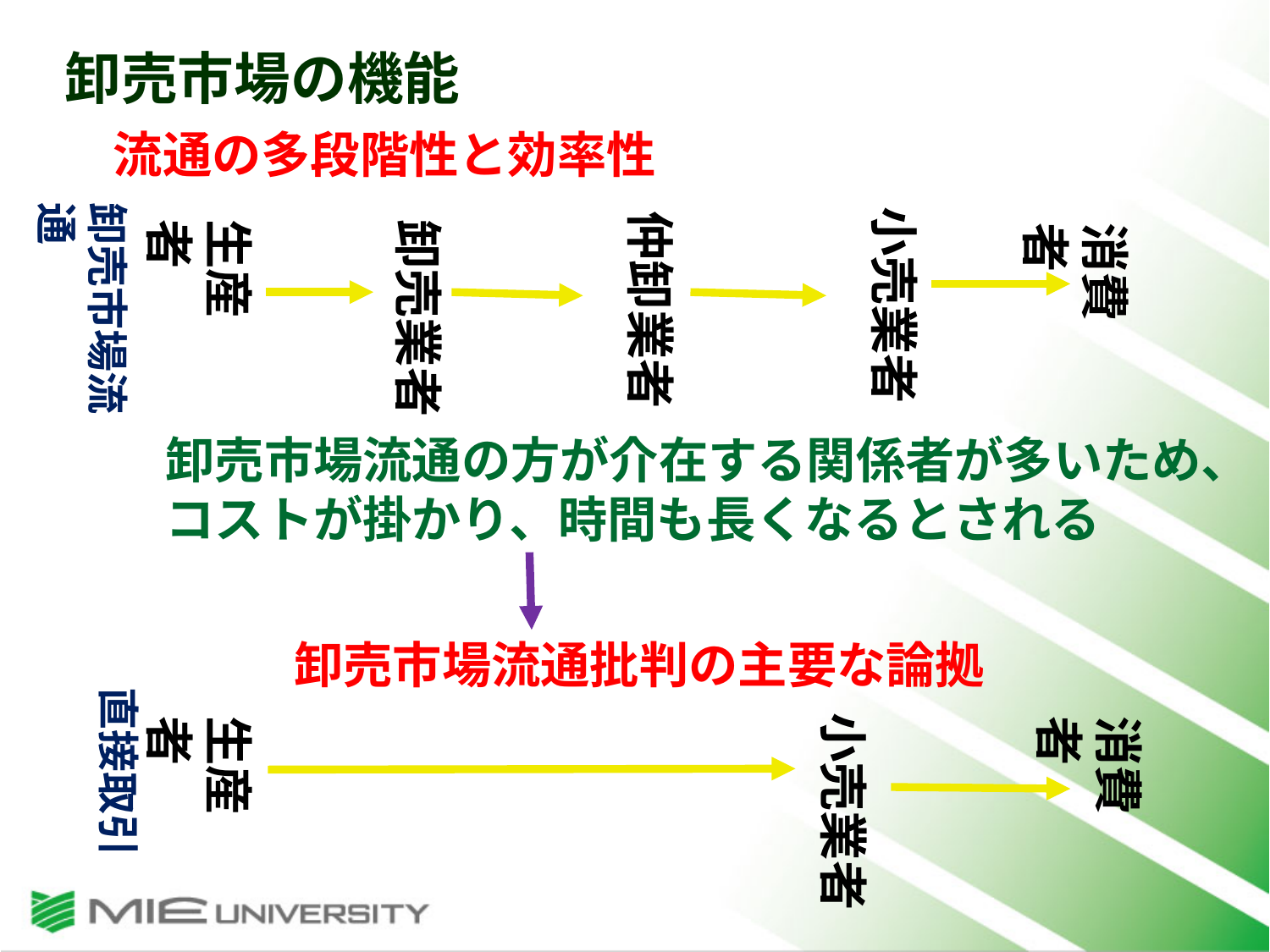

卸売市場の機能
流通の多段階性と効率性
卸売市場流通
小売業者
仲卸業者
生産者
卸売業者
消費者
卸売市場流通の方が介在する関係者が多いため、コストが掛かり、時間も長くなるとされる
卸売市場流通批判の主要な論拠
直接取引
小売業者
生産者
消費者